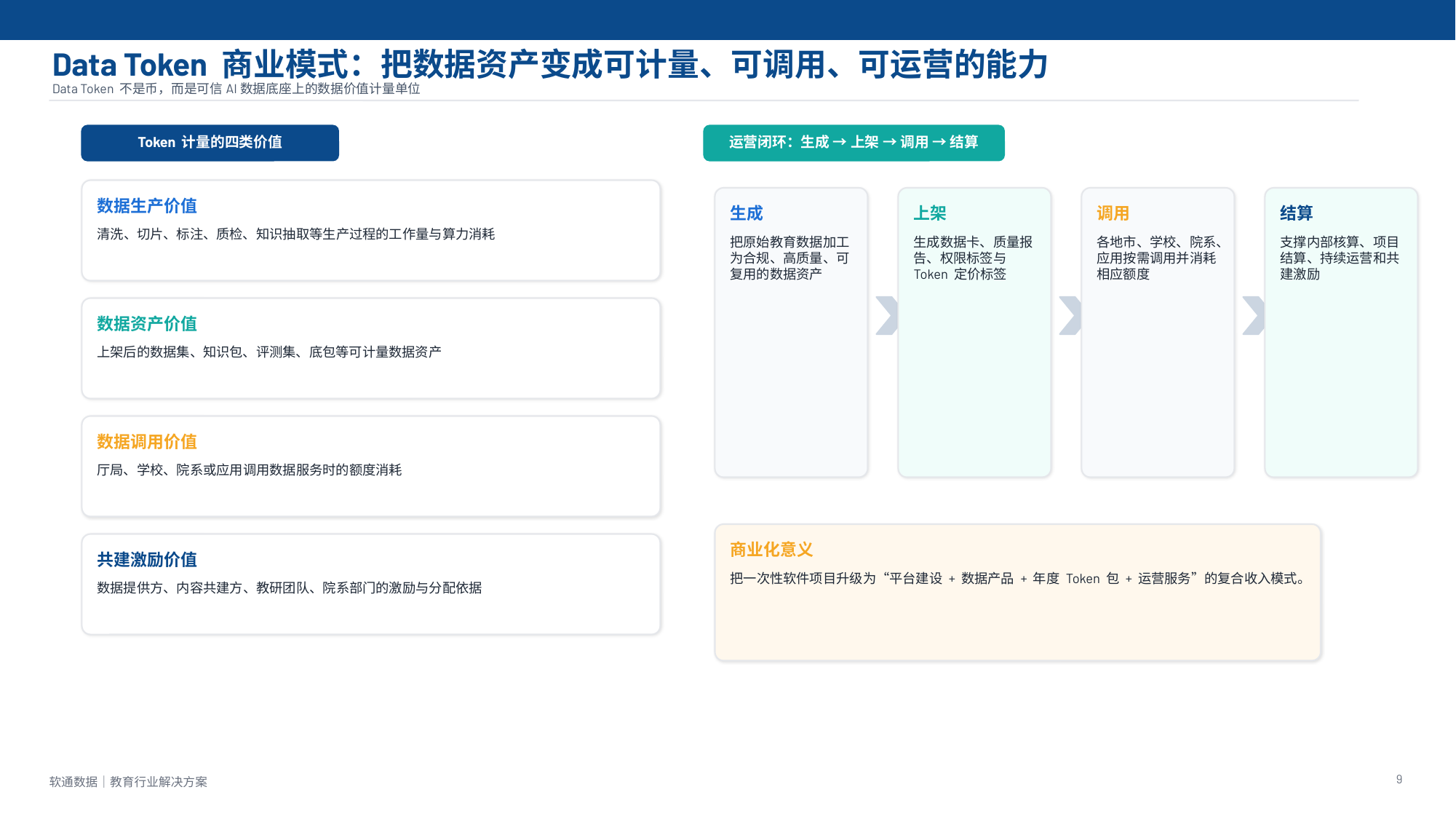

Data Token 商业模式：把数据资产变成可计量、可调用、可运营的能力
Data Token 不是币，而是可信AI数据底座上的数据价值计量单位

Token 计量的四类价值
运营闭环：生成 → 上架 → 调用 → 结算

数据生产价值
生成
上架
调用
结算
清洗、切片、标注、质检、知识抽取等生产过程的工作量与算力消耗
把原始教育数据加工为合规、高质量、可复用的数据资产
生成数据卡、质量报告、权限标签与 Token 定价标签
各地市、学校、院系、应用按需调用并消耗相应额度
支撑内部核算、项目结算、持续运营和共建激励

数据资产价值
上架后的数据集、知识包、评测集、底包等可计量数据资产

数据调用价值
厅局、学校、院系或应用调用数据服务时的额度消耗

商业化意义
共建激励价值
把一次性软件项目升级为“平台建设 + 数据产品 + 年度 Token 包 + 运营服务”的复合收入模式。
数据提供方、内容共建方、教研团队、院系部门的激励与分配依据
9
软通数据｜教育行业解决方案